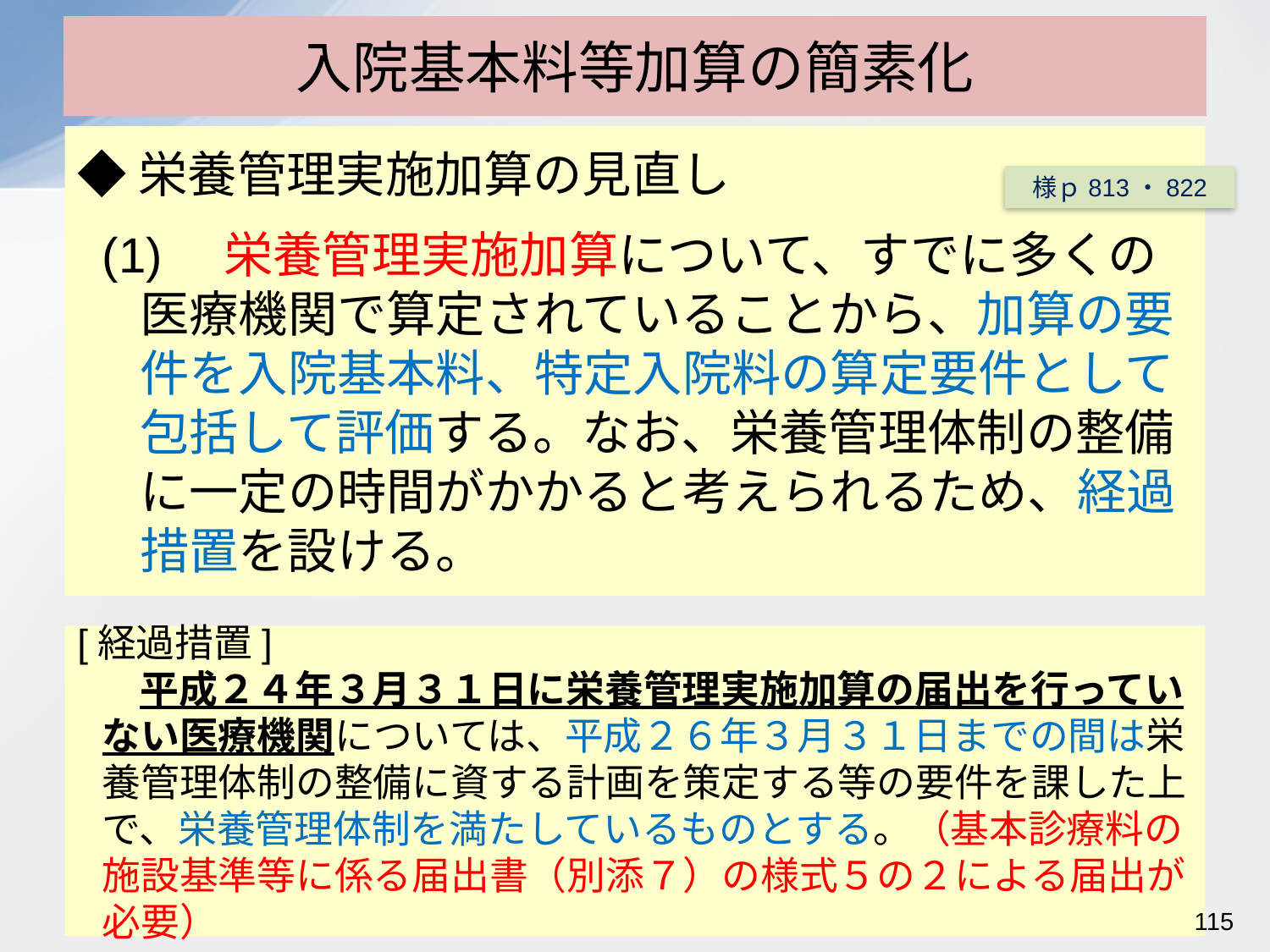

# 入院基本料等加算の簡素化
◆栄養管理実施加算の見直し
(1)　栄養管理実施加算について、すでに多くの医療機関で算定されていることから、加算の要件を入院基本料、特定入院料の算定要件として包括して評価する。なお、栄養管理体制の整備に一定の時間がかかると考えられるため、経過措置を設ける。
様ｐ813・822
[経過措置]
平成２４年３月３１日に栄養管理実施加算の届出を行っていない医療機関については、平成２６年３月３１日までの間は栄養管理体制の整備に資する計画を策定する等の要件を課した上で、栄養管理体制を満たしているものとする。（基本診療料の施設基準等に係る届出書（別添７）の様式５の２による届出が必要）
115